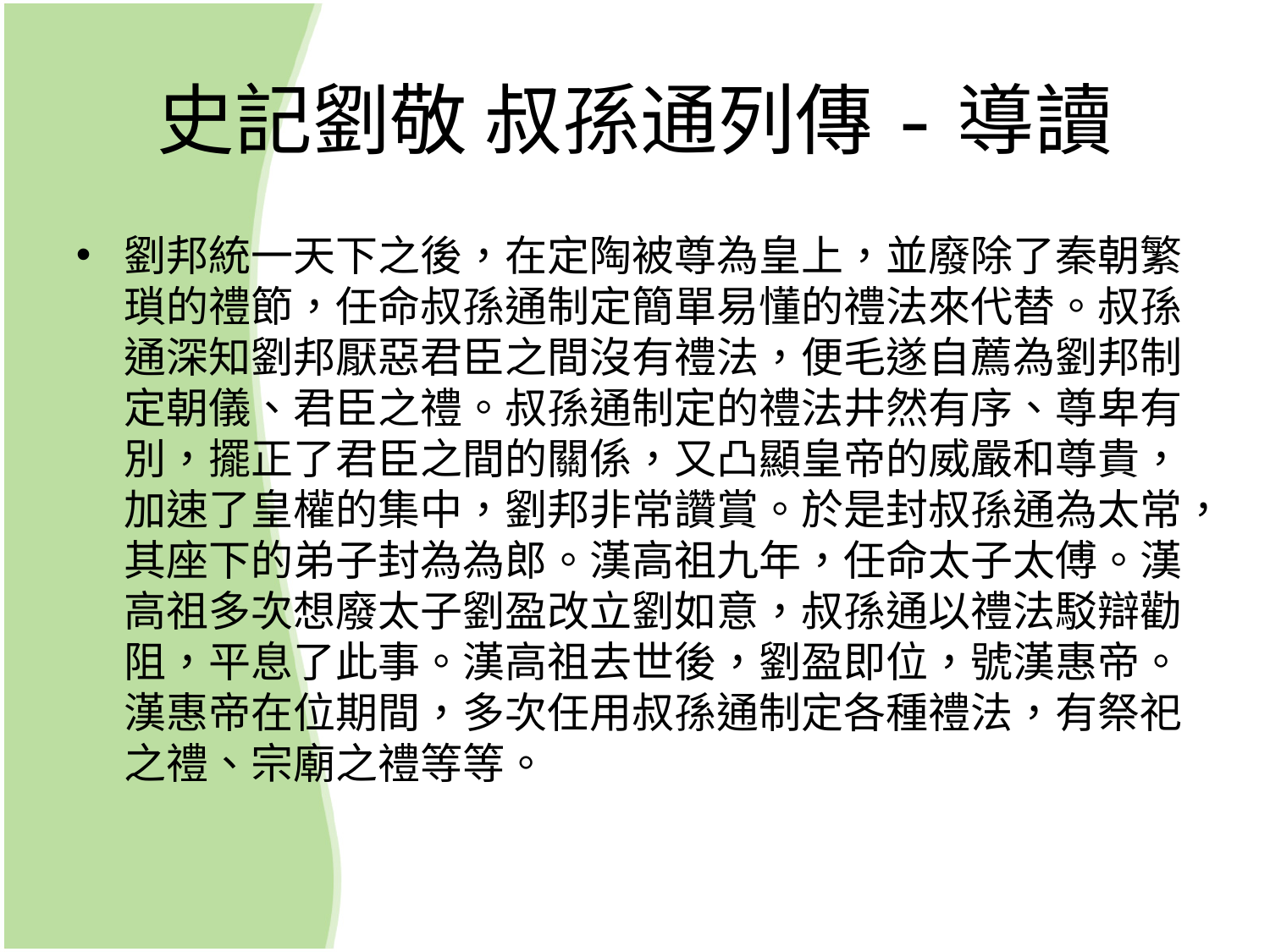

# 史記劉敬 叔孫通列傳-導讀
劉邦統一天下之後，在定陶被尊為皇上，並廢除了秦朝繁瑣的禮節，任命叔孫通制定簡單易懂的禮法來代替。叔孫通深知劉邦厭惡君臣之間沒有禮法，便毛遂自薦為劉邦制定朝儀、君臣之禮。叔孫通制定的禮法井然有序、尊卑有別，擺正了君臣之間的關係，又凸顯皇帝的威嚴和尊貴，加速了皇權的集中，劉邦非常讚賞。於是封叔孫通為太常，其座下的弟子封為為郎。漢高祖九年，任命太子太傅。漢高祖多次想廢太子劉盈改立劉如意，叔孫通以禮法駁辯勸阻，平息了此事。漢高祖去世後，劉盈即位，號漢惠帝。漢惠帝在位期間，多次任用叔孫通制定各種禮法，有祭祀之禮、宗廟之禮等等。